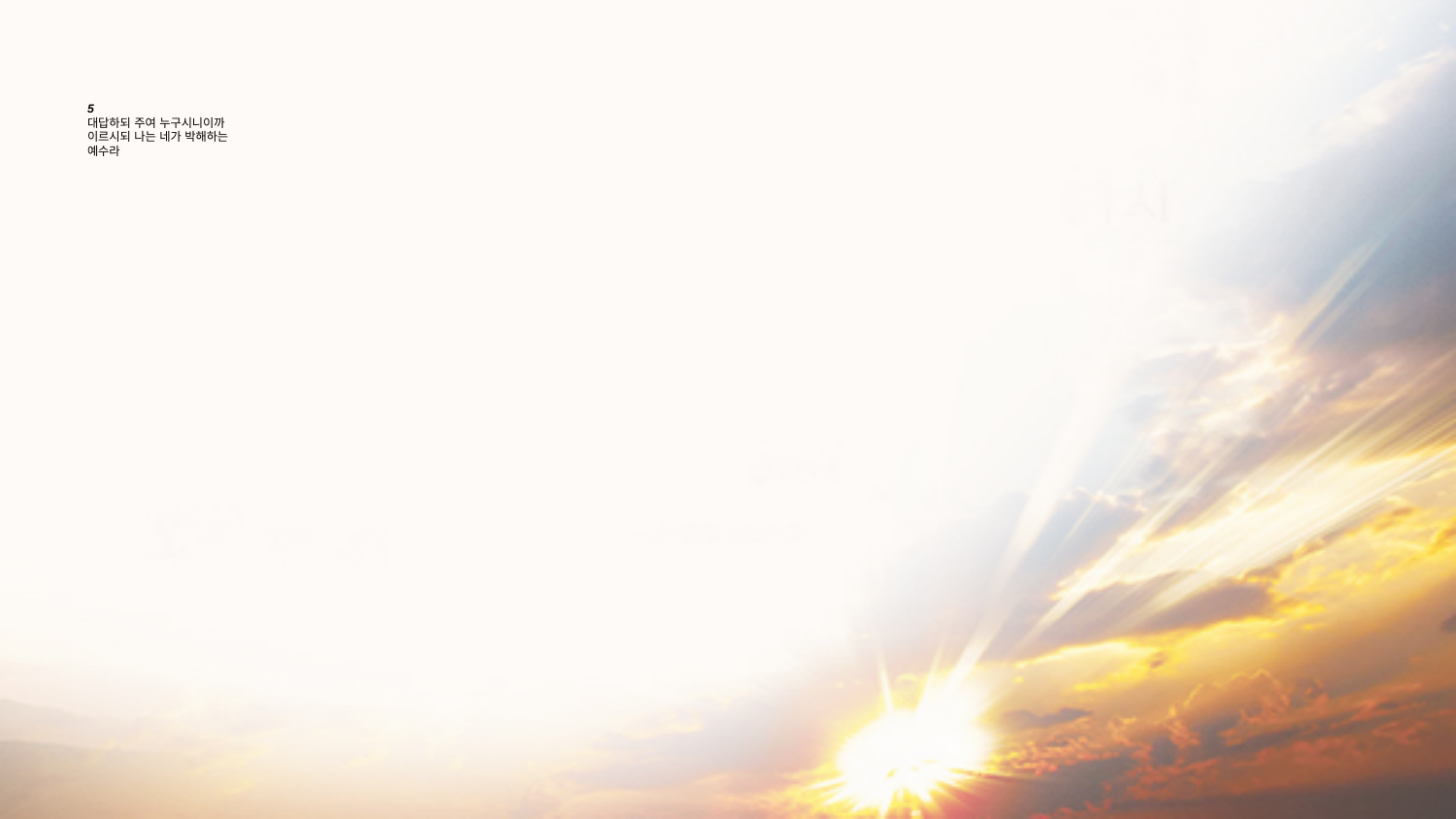

# 5 대답하되 주여 누구시니이까 이르시되 나는 네가 박해하는 예수라